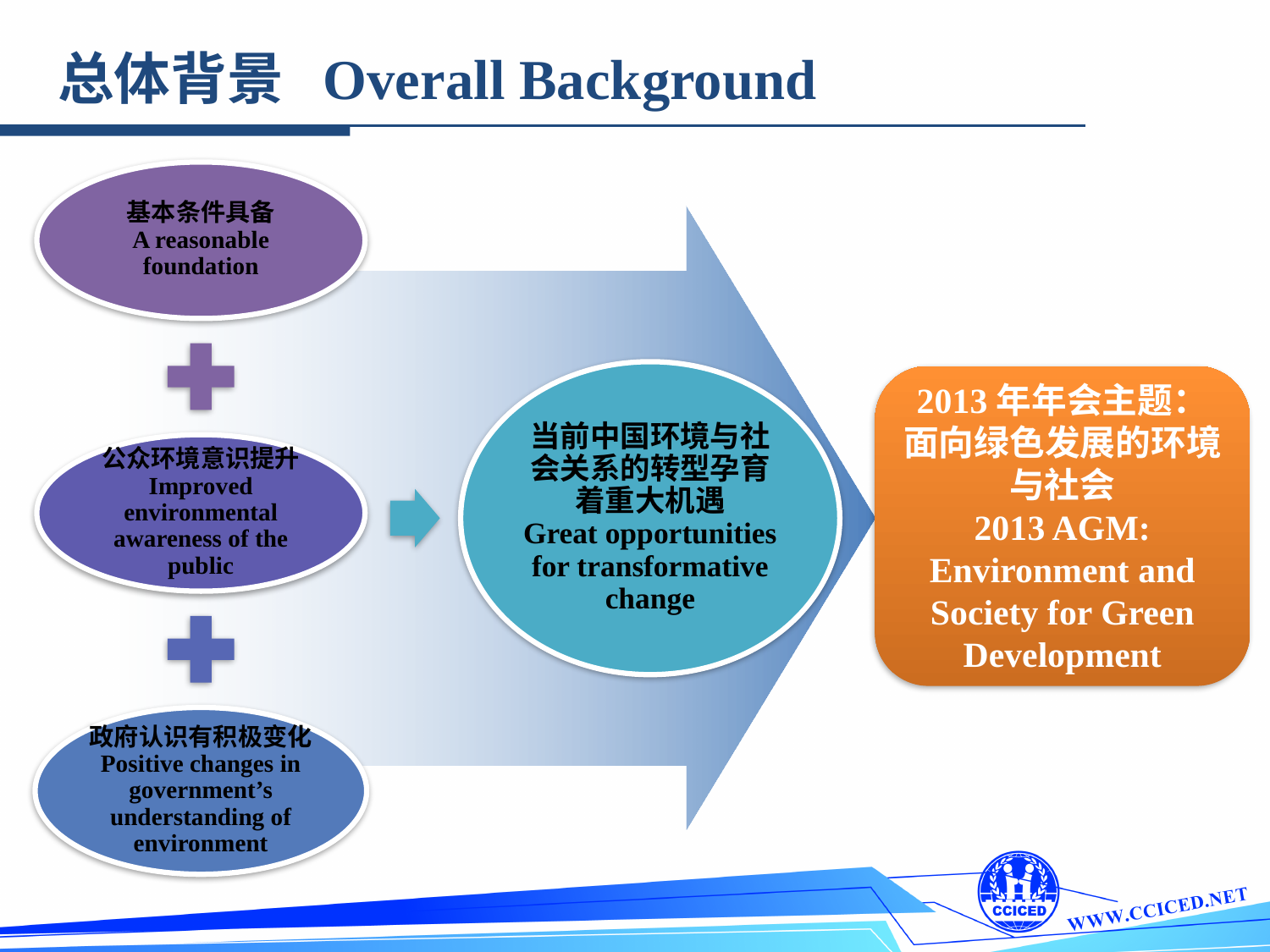

总体背景  Overall Background
基本条件具备
A reasonable foundation

公众环境意识提升
Improved environmental awareness of the public

政府认识有积极变化
Positive changes in government’s understanding of environment

当前中国环境与社会关系的转型孕育着重大机遇
Great opportunities for transformative change

2013年年会主题：
面向绿色发展的环境与社会
2013 AGM: Environment and Society for Green Development